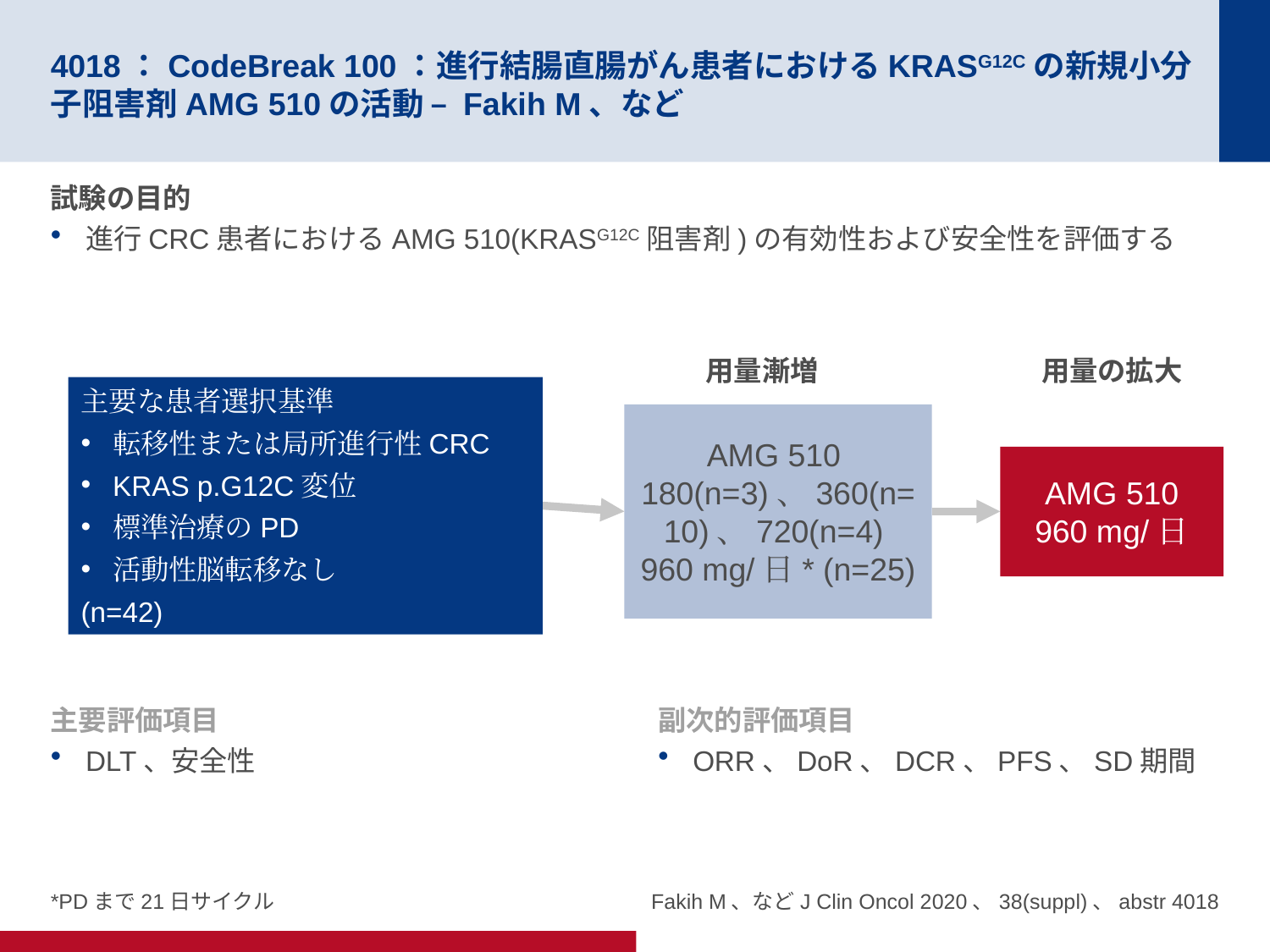

# 4018：CodeBreak 100：進行結腸直腸がん患者におけるKRASG12Cの新規小分子阻害剤AMG 510の活動 – Fakih M、など
試験の目的
進行CRC患者におけるAMG 510(KRASG12C阻害剤)の有効性および安全性を評価する
用量漸増
用量の拡大
主要な患者選択基準
転移性または局所進行性CRC
KRAS p.G12C変位
標準治療のPD
活動性脳転移なし
(n=42)
AMG 510
180(n=3)、360(n=10)、720(n=4)
960 mg/日* (n=25)
AMG 510
960 mg/日
主要評価項目
DLT、安全性

副次的評価項目
ORR、DoR、DCR、PFS、SD期間
*PDまで21日サイクル
Fakih M、などJ Clin Oncol 2020、38(suppl)、abstr 4018